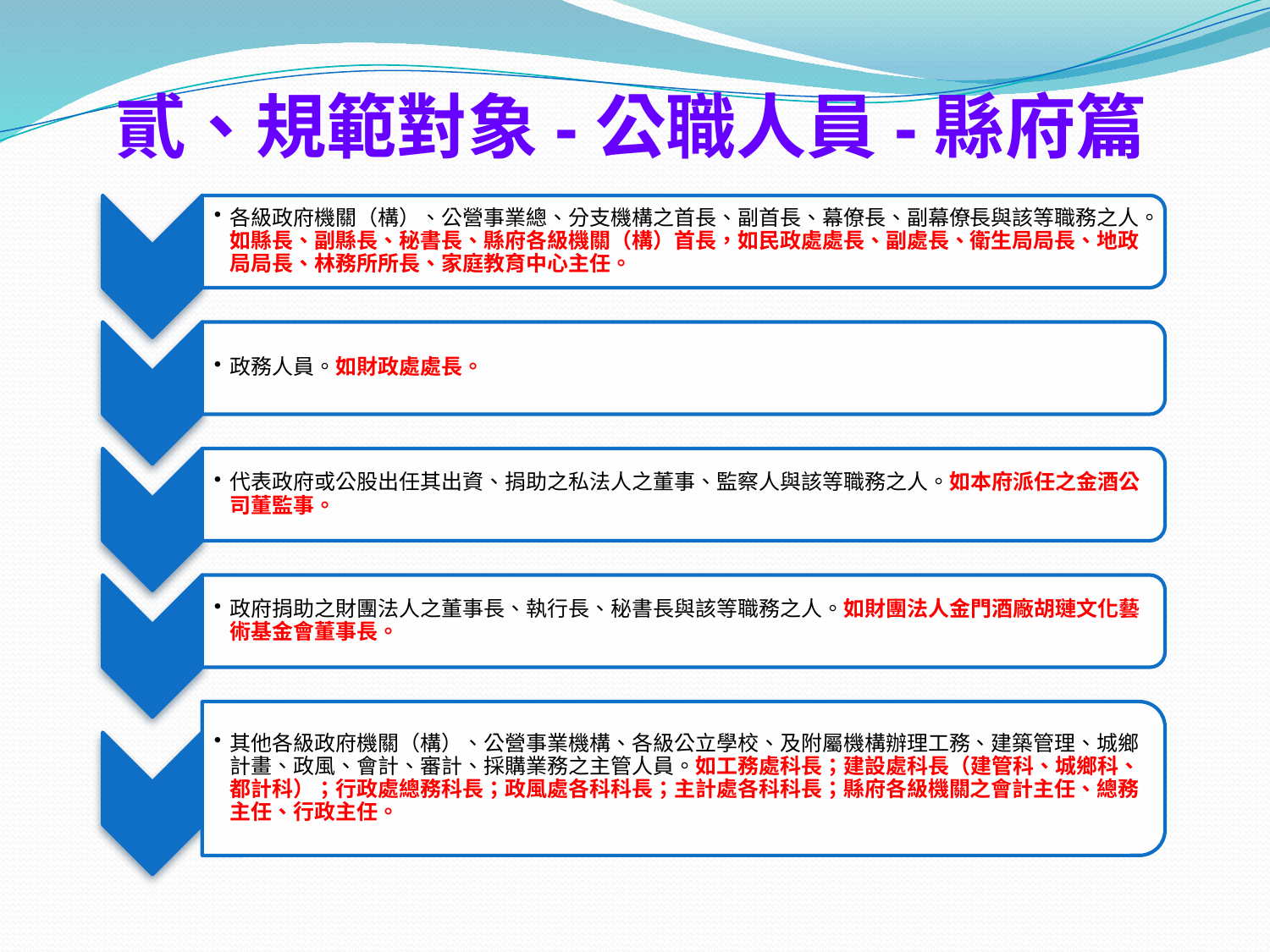

貳、規範對象-公職人員-縣府篇

各級政府機關（構）、公營事業總、分支機構之首長、副首長、幕僚長、副幕僚長與該等職務之人。如縣長、副縣長、秘書長、縣府各級機關（構）首長，如民政處處長、副處長、衛生局局長、地政局局長、林務所所長、家庭教育中心主任。

政務人員。如財政處處長。

代表政府或公股出任其出資、捐助之私法人之董事、監察人與該等職務之人。如本府派任之金酒公司董監事。

政府捐助之財團法人之董事長、執行長、秘書長與該等職務之人。如財團法人金門酒廠胡璉文化藝術基金會董事長。

其他各級政府機關（構）、公營事業機構、各級公立學校、及附屬機構辦理工務、建築管理、城鄉計畫、政風、會計、審計、採購業務之主管人員。如工務處科長；建設處科長（建管科、城鄉科、都計科）；行政處總務科長；政風處各科科長；主計處各科科長；縣府各級機關之會計主任、總務主任、行政主任。